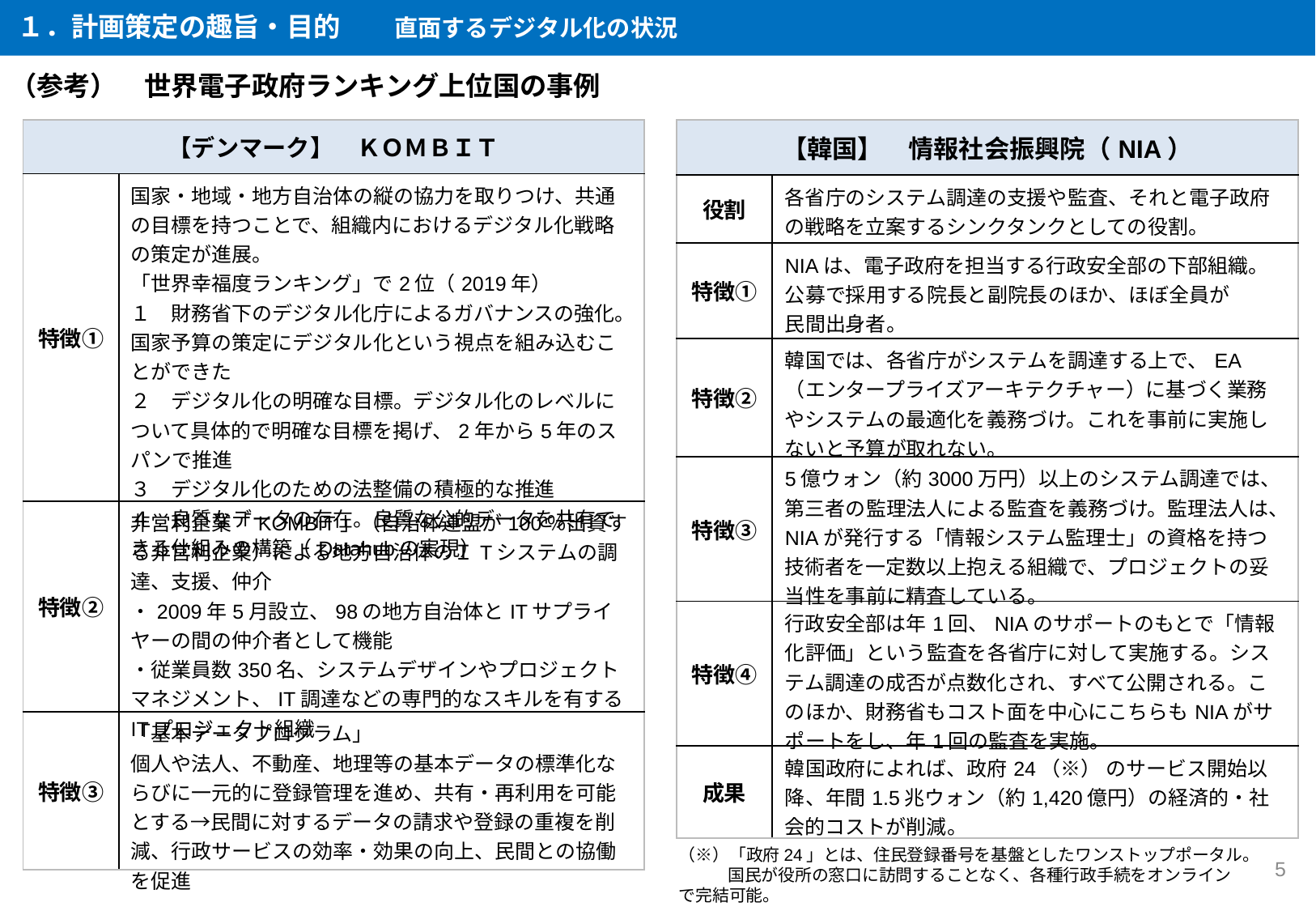

１．計画策定の趣旨・目的　　直面するデジタル化の状況
（参考）　世界電子政府ランキング上位国の事例
| 【デンマーク】　ＫＯＭＢＩＴ |  |
| --- | --- |
| 特徴① | 国家・地域・地方自治体の縦の協力を取りつけ、共通の目標を持つことで、組織内におけるデジタル化戦略の策定が進展。 「世界幸福度ランキング」で2位（2019年） １　財務省下のデジタル化庁によるガバナンスの強化。国家予算の策定にデジタル化という視点を組み込むことができた ２　デジタル化の明確な目標。デジタル化のレベルについて具体的で明確な目標を掲げ、2年から5年のスパンで推進 ３　デジタル化のための法整備の積極的な推進 ４　良質なデータの存在。良質な公的データを共有できる仕組みの構築（Datahubの実現） |
| 特徴② | 非営利企業「KOMBIT」（自治体連盟が100％出資する非営利企業）による地方自治体のＩTシステムの調達、支援、仲介 ・2009年5月設立、98の地方自治体とITサプライヤーの間の仲介者として機能 ・従業員数350名、システムデザインやプロジェクトマネジメント、IT調達などの専門的なスキルを有するITプロジェクト組織 |
| 特徴③ | 「基本データプログラム」 個人や法人、不動産、地理等の基本データの標準化ならびに一元的に登録管理を進め、共有・再利用を可能とする→民間に対するデータの請求や登録の重複を削減、行政サービスの効率・効果の向上、民間との協働を促進 |
| 【韓国】　情報社会振興院（NIA） |  |
| --- | --- |
| 役割 | 各省庁のシステム調達の支援や監査、それと電子政府の戦略を立案するシンクタンクとしての役割。 |
| 特徴① | NIAは、電子政府を担当する行政安全部の下部組織。 公募で採用する院長と副院長のほか、ほぼ全員が 民間出身者。 |
| 特徴② | 韓国では、各省庁がシステムを調達する上で、EA（エンタープライズアーキテクチャー）に基づく業務やシステムの最適化を義務づけ。これを事前に実施しないと予算が取れない。 |
| 特徴③ | 5億ウォン（約3000万円）以上のシステム調達では、第三者の監理法人による監査を義務づけ。監理法人は、NIAが発行する「情報システム監理士」の資格を持つ技術者を一定数以上抱える組織で、プロジェクトの妥当性を事前に精査している。 |
| 特徴④ | 行政安全部は年1回、NIAのサポートのもとで「情報化評価」という監査を各省庁に対して実施する。システム調達の成否が点数化され、すべて公開される。このほか、財務省もコスト面を中心にこちらもNIAがサポートをし、年1回の監査を実施。 |
| 成果 | 韓国政府によれば、政府24（※） のサービス開始以降、年間1.5兆ウォン（約1,420億円）の経済的・社会的コストが削減。 |
（※）「政府24」とは、住民登録番号を基盤としたワンストップポータル。
　　    国民が役所の窓口に訪問することなく、各種行政手続をオンラインで完結可能。
5